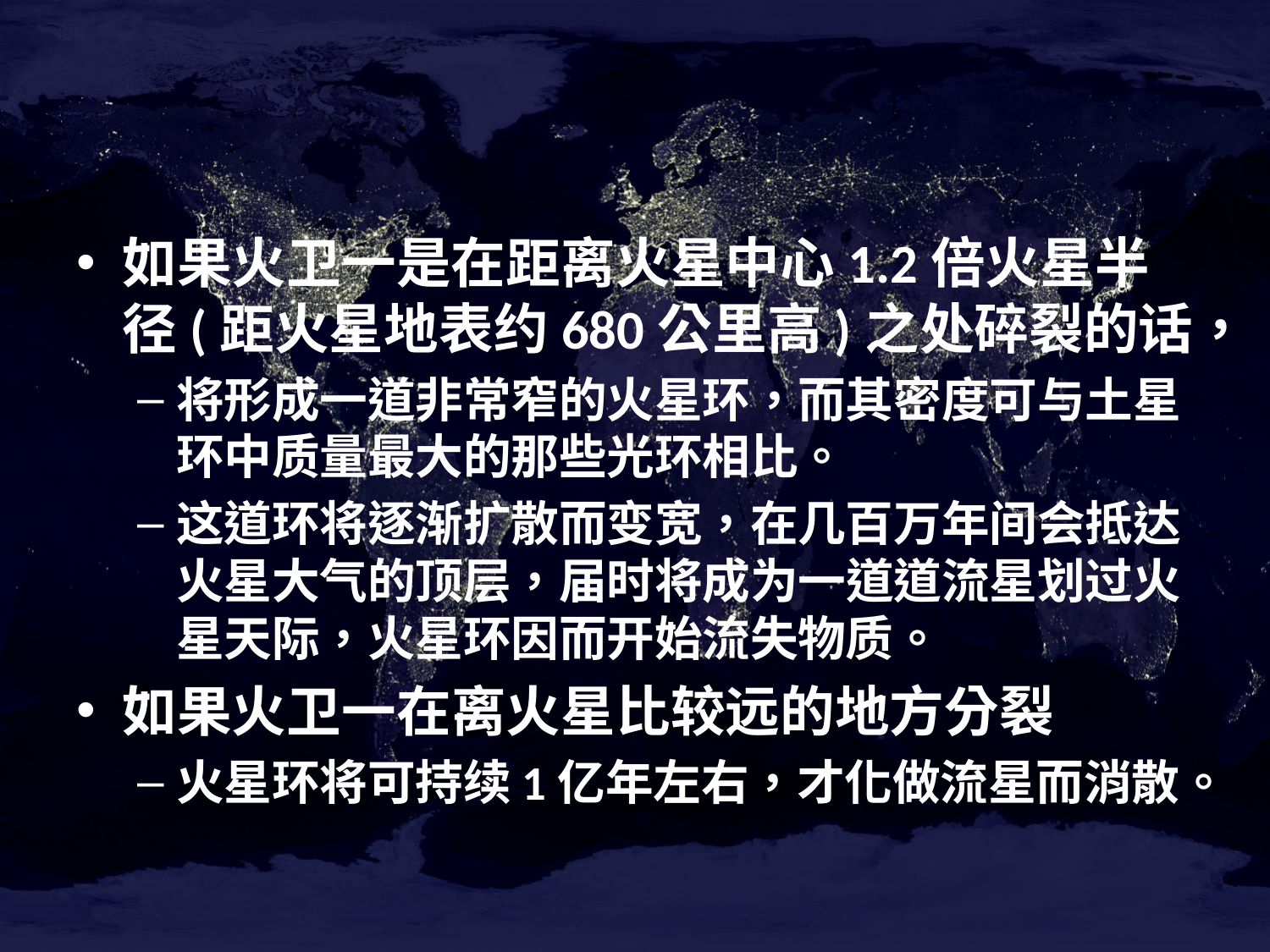

#
如果火卫一是在距离火星中心1.2倍火星半径(距火星地表约680公里高)之处碎裂的话，
将形成一道非常窄的火星环，而其密度可与土星环中质量最大的那些光环相比。
这道环将逐渐扩散而变宽，在几百万年间会抵达火星大气的顶层，届时将成为一道道流星划过火星天际，火星环因而开始流失物质。
如果火卫一在离火星比较远的地方分裂
火星环将可持续1亿年左右，才化做流星而消散。